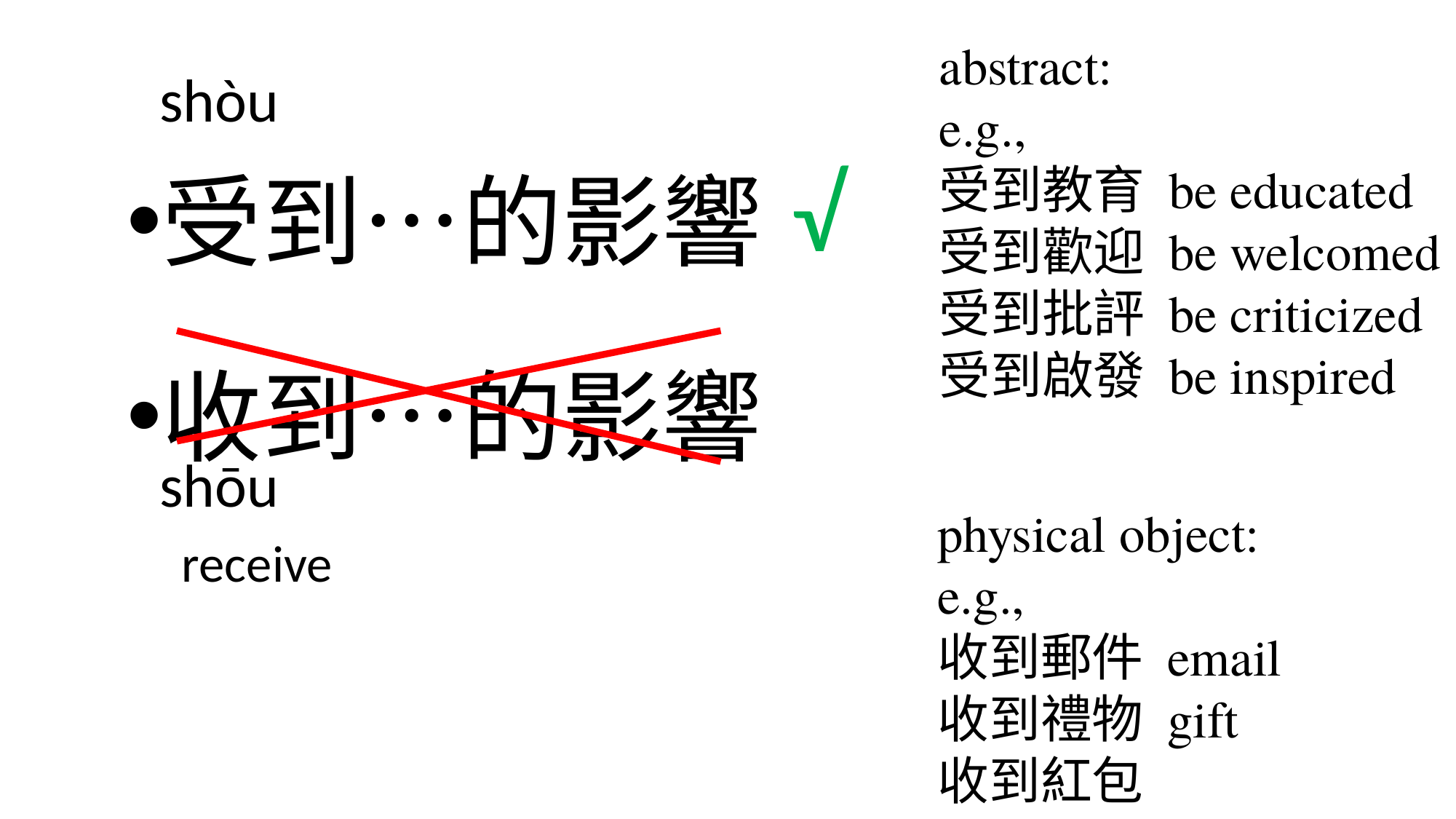

abstract:
e.g.,
受到教育 be educated
受到歡迎 be welcomed
受到批評 be criticized
受到啟發 be inspired
shòu
受到⋯的影響
收到⋯的影響
√
shōu
physical object:
e.g.,
收到郵件 email
收到禮物 gift
收到紅包
receive